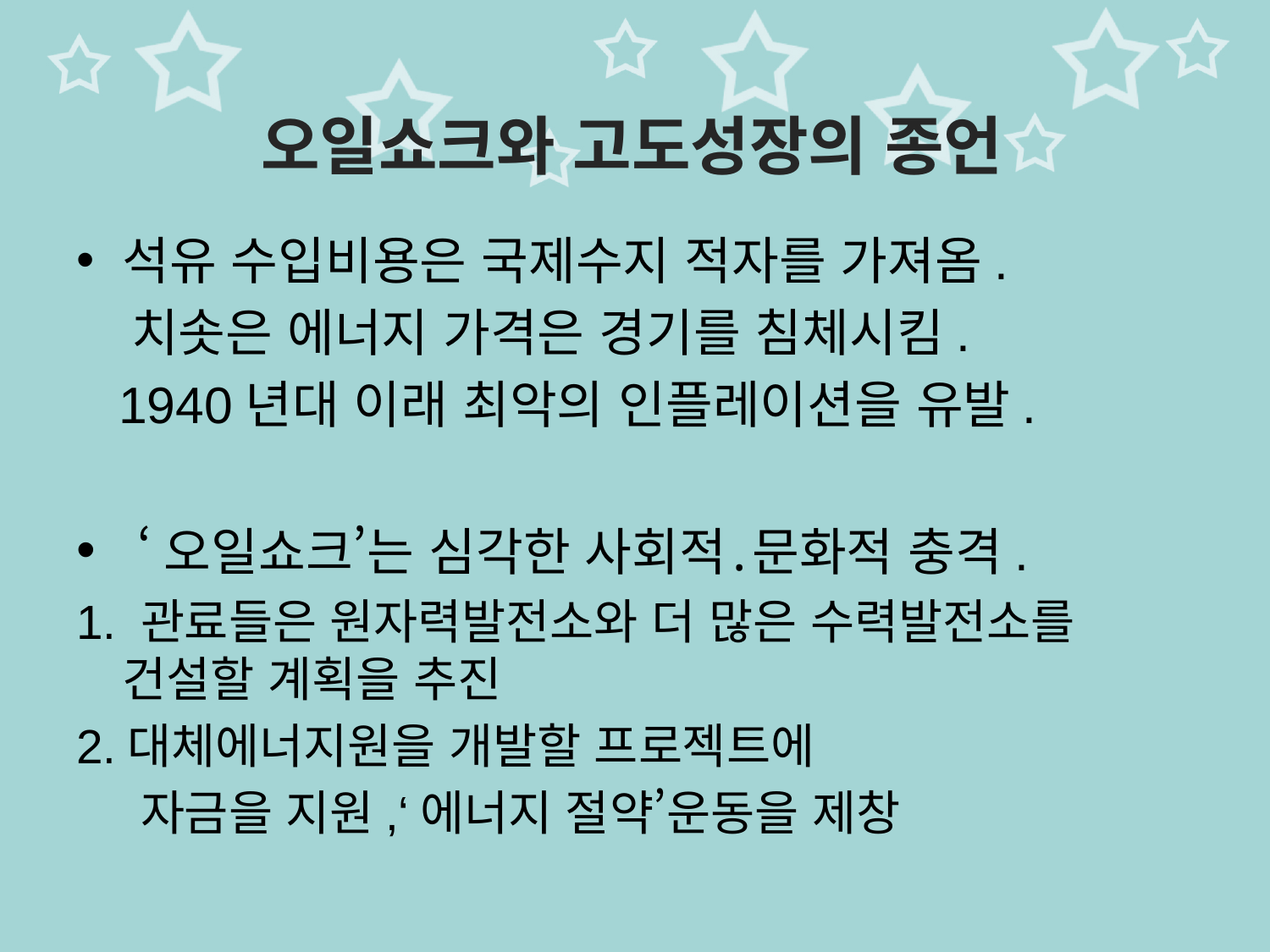

# 오일쇼크와 고도성장의 종언
석유 수입비용은 국제수지 적자를 가져옴.
   치솟은 에너지 가격은 경기를 침체시킴.
   1940년대 이래 최악의 인플레이션을 유발.

 ‘오일쇼크’는 심각한 사회적․문화적 충격.
1. 관료들은 원자력발전소와 더 많은 수력발전소를 건설할 계획을 추진
2.대체에너지원을 개발할 프로젝트에
    자금을 지원,‘에너지 절약’운동을 제창